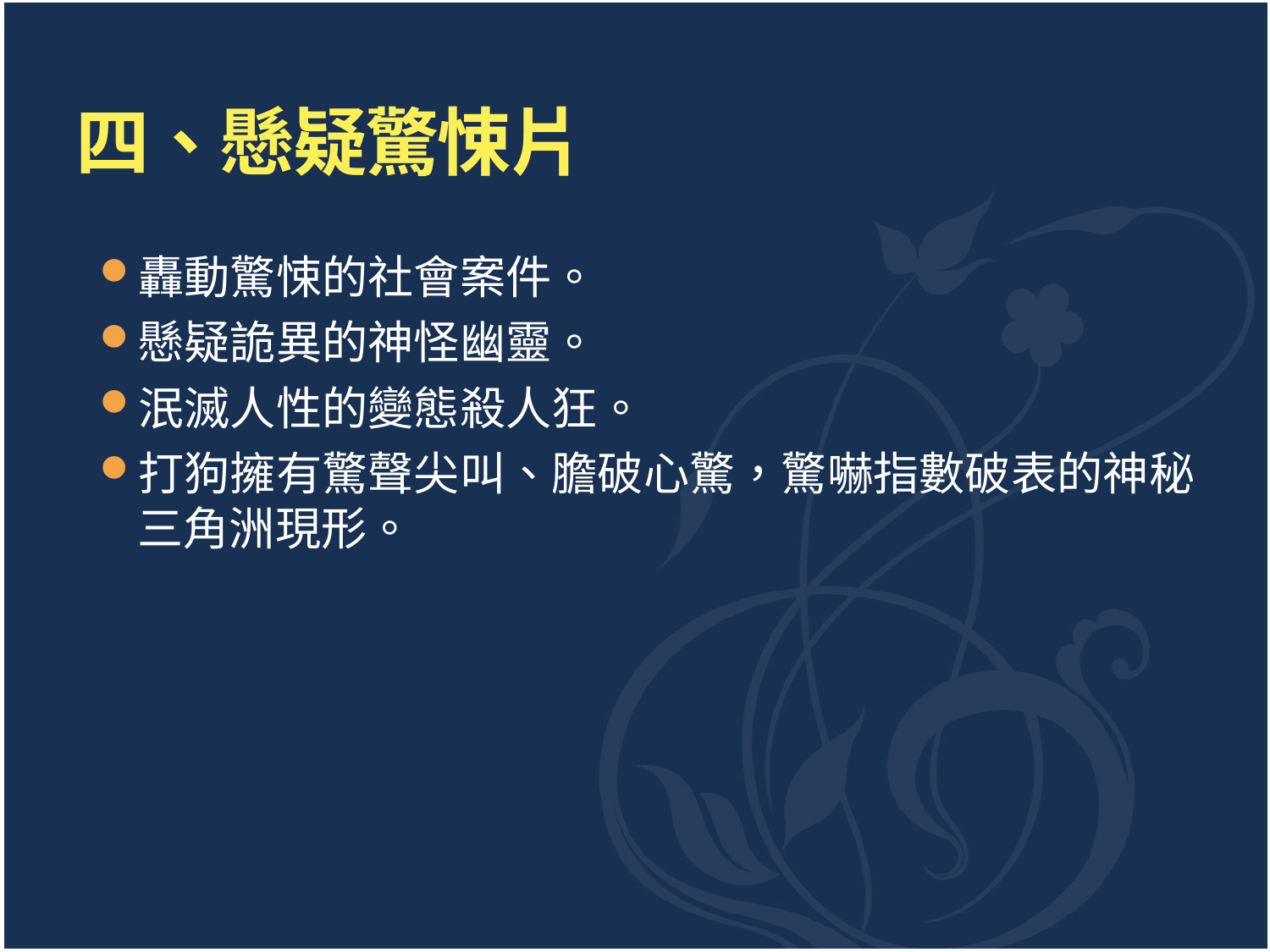

# 四、懸疑驚悚片
轟動驚悚的社會案件。
懸疑詭異的神怪幽靈。
泯滅人性的變態殺人狂。
打狗擁有驚聲尖叫、膽破心驚，驚嚇指數破表的神秘三角洲現形。